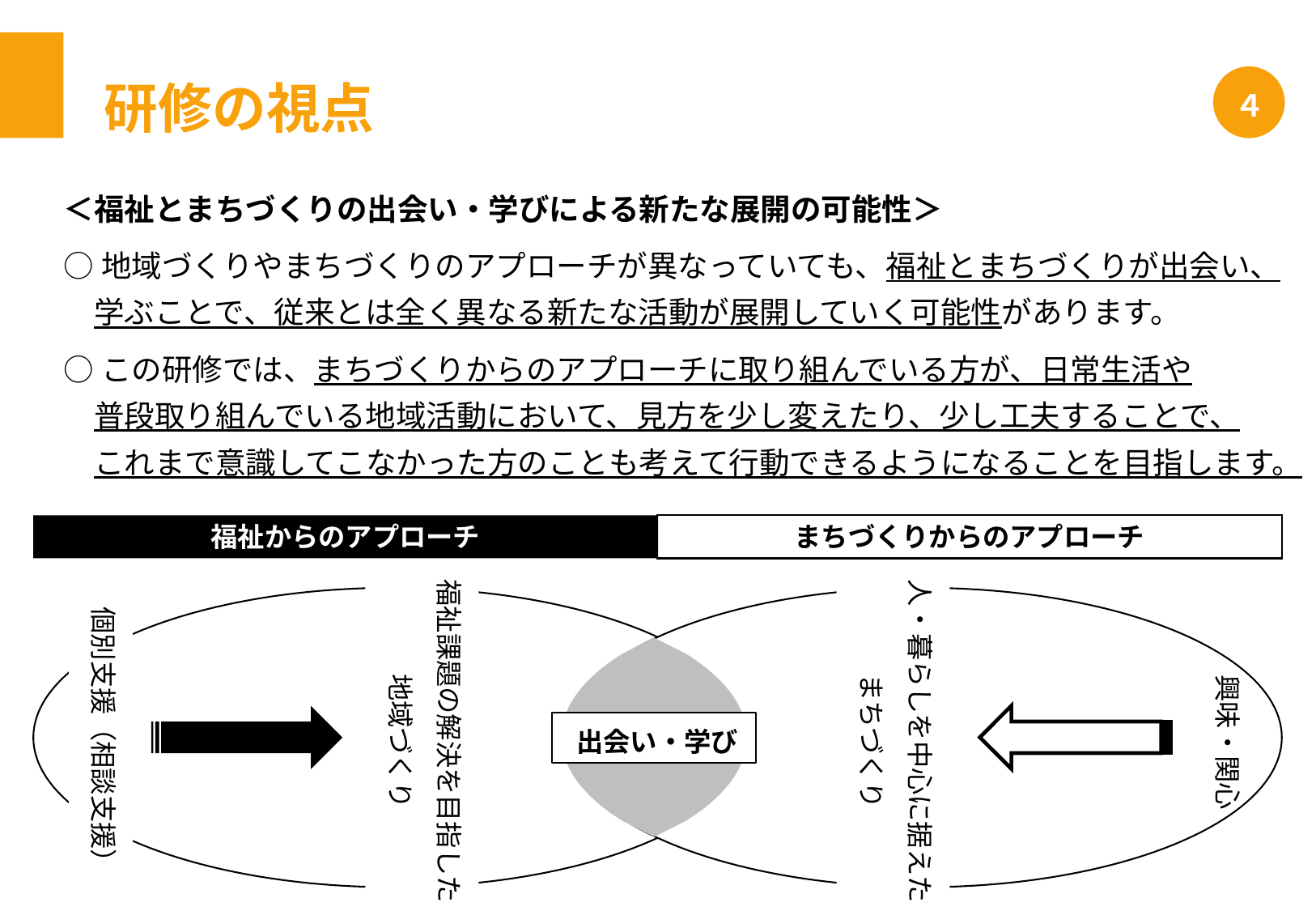

研修の視点
４
＜福祉とまちづくりの出会い・学びによる新たな展開の可能性＞
○地域づくりやまちづくりのアプローチが異なっていても、福祉とまちづくりが出会い、
　学ぶことで、従来とは全く異なる新たな活動が展開していく可能性があります。
○この研修では、まちづくりからのアプローチに取り組んでいる方が、日常生活や
　普段取り組んでいる地域活動において、見方を少し変えたり、少し工夫することで、
　これまで意識してこなかった方のことも考えて行動できるようになることを目指します。
福祉からのアプローチ
まちづくりからのアプローチ
人・暮らしを中心に据えた
まちづくり
福祉課題の解決を目指した
地域づくり

個別支援（相談支援）

興味・関心

 出会い・学び